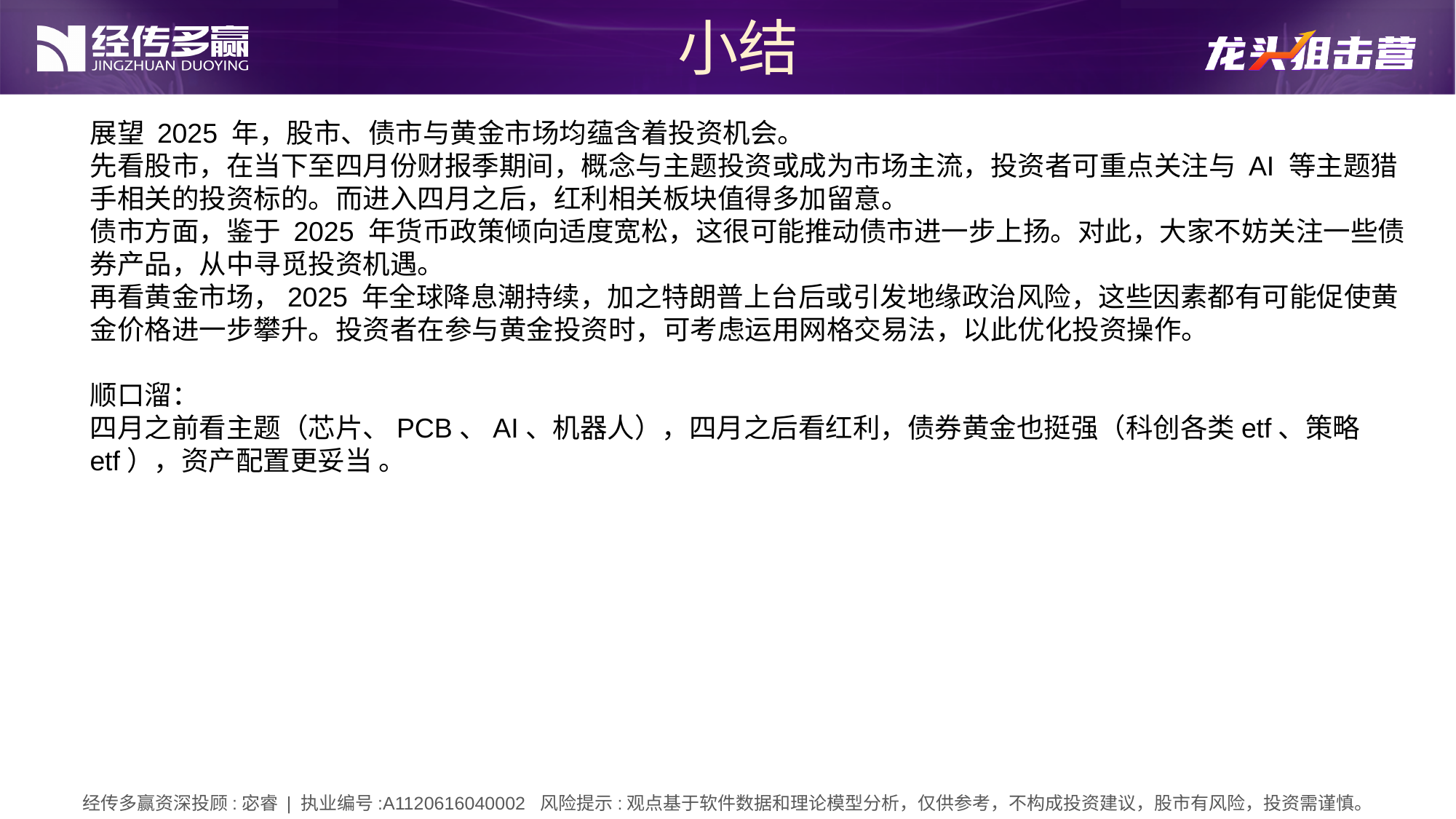

小结
展望 2025 年，股市、债市与黄金市场均蕴含着投资机会。
先看股市，在当下至四月份财报季期间，概念与主题投资或成为市场主流，投资者可重点关注与 AI 等主题猎手相关的投资标的。而进入四月之后，红利相关板块值得多加留意。
债市方面，鉴于 2025 年货币政策倾向适度宽松，这很可能推动债市进一步上扬。对此，大家不妨关注一些债券产品，从中寻觅投资机遇。
再看黄金市场，2025 年全球降息潮持续，加之特朗普上台后或引发地缘政治风险，这些因素都有可能促使黄金价格进一步攀升。投资者在参与黄金投资时，可考虑运用网格交易法，以此优化投资操作。

顺口溜：
四月之前看主题（芯片、PCB、AI、机器人），四月之后看红利，债券黄金也挺强（科创各类etf、策略etf），资产配置更妥当 。